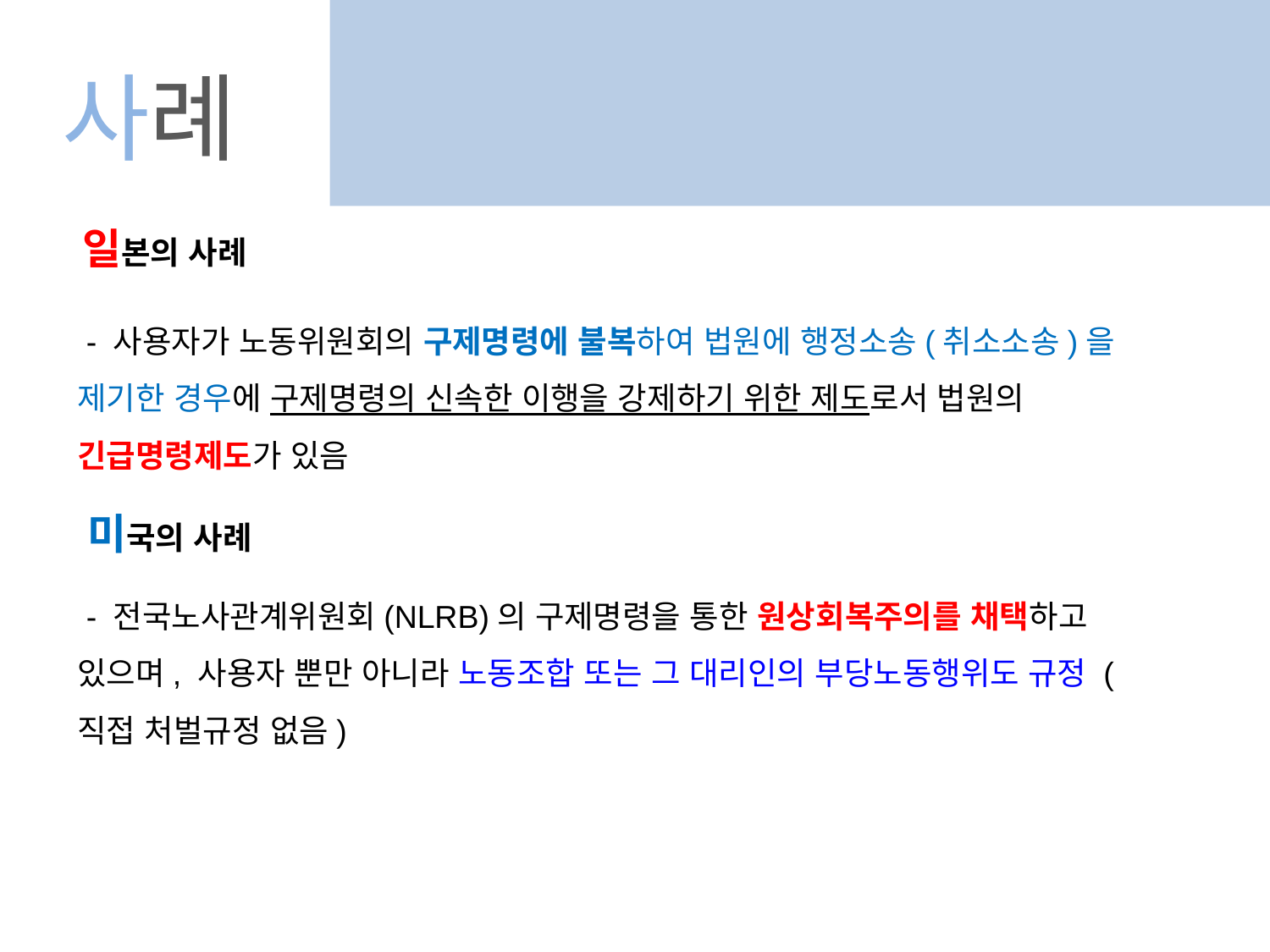

# 사례
일본의 사례
 - 사용자가 노동위원회의 구제명령에 불복하여 법원에 행정소송(취소소송)을 제기한 경우에 구제명령의 신속한 이행을 강제하기 위한 제도로서 법원의 긴급명령제도가 있음

미국의 사례
 - 전국노사관계위원회(NLRB)의 구제명령을 통한 원상회복주의를 채택하고 있으며, 사용자 뿐만 아니라 노동조합 또는 그 대리인의 부당노동행위도 규정 (직접 처벌규정 없음)